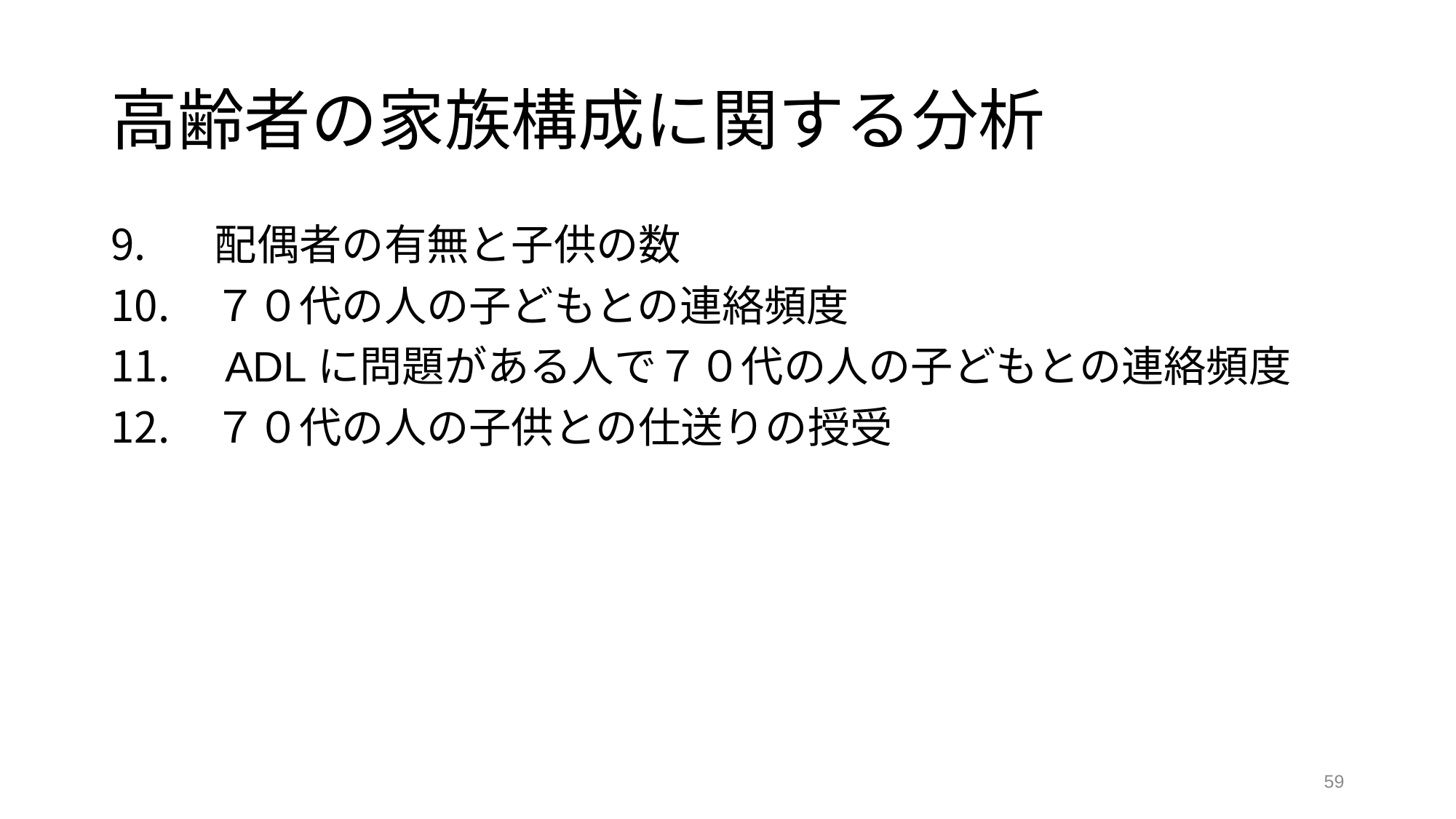

# 高齢者の家族構成に関する分析
　配偶者の有無と子供の数
　７０代の人の子どもとの連絡頻度
　ADLに問題がある人で７０代の人の子どもとの連絡頻度
　７０代の人の子供との仕送りの授受

59